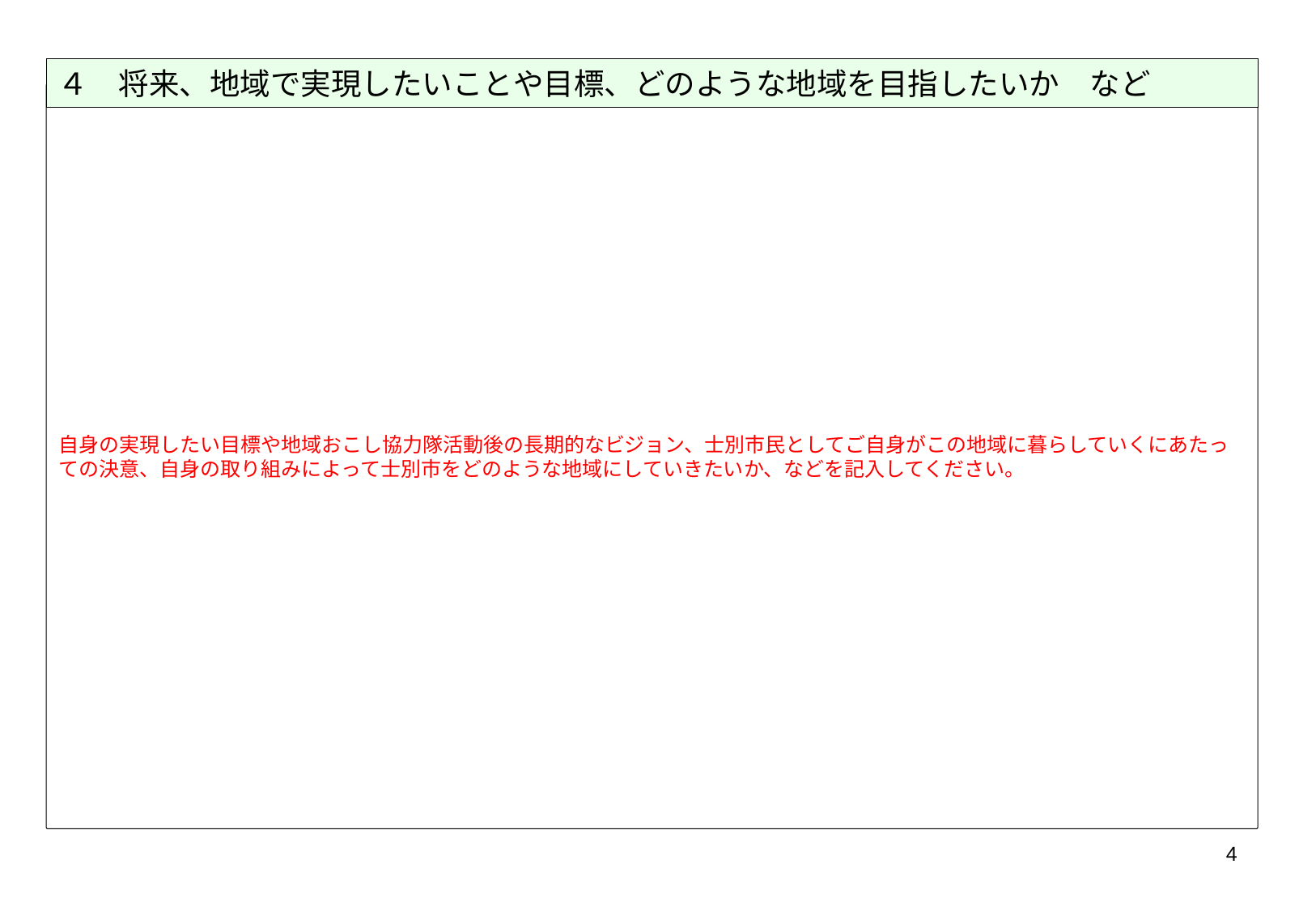

４　将来、地域で実現したいことや目標、どのような地域を目指したいか　など
自身の実現したい目標や地域おこし協力隊活動後の長期的なビジョン、士別市民としてご自身がこの地域に暮らしていくにあたっての決意、自身の取り組みによって士別市をどのような地域にしていきたいか、などを記入してください。
4